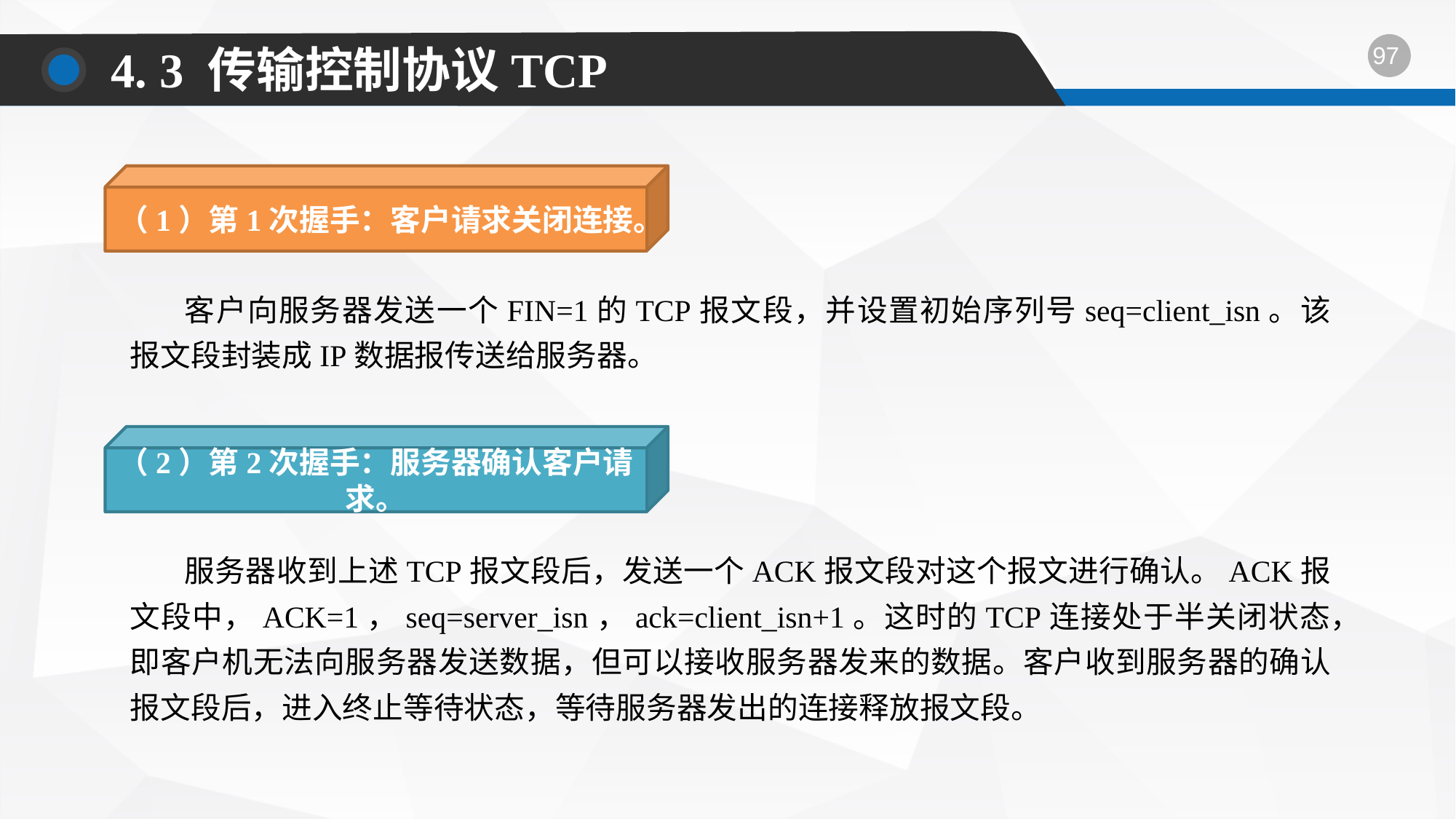

4. 3 传输控制协议TCP
（1）第1次握手：客户请求关闭连接。
客户向服务器发送一个FIN=1的TCP报文段，并设置初始序列号seq=client_isn。该报文段封装成IP数据报传送给服务器。
（2）第2次握手：服务器确认客户请求。
服务器收到上述TCP报文段后，发送一个ACK报文段对这个报文进行确认。ACK报文段中，ACK=1，seq=server_isn，ack=client_isn+1。这时的TCP连接处于半关闭状态，即客户机无法向服务器发送数据，但可以接收服务器发来的数据。客户收到服务器的确认报文段后，进入终止等待状态，等待服务器发出的连接释放报文段。